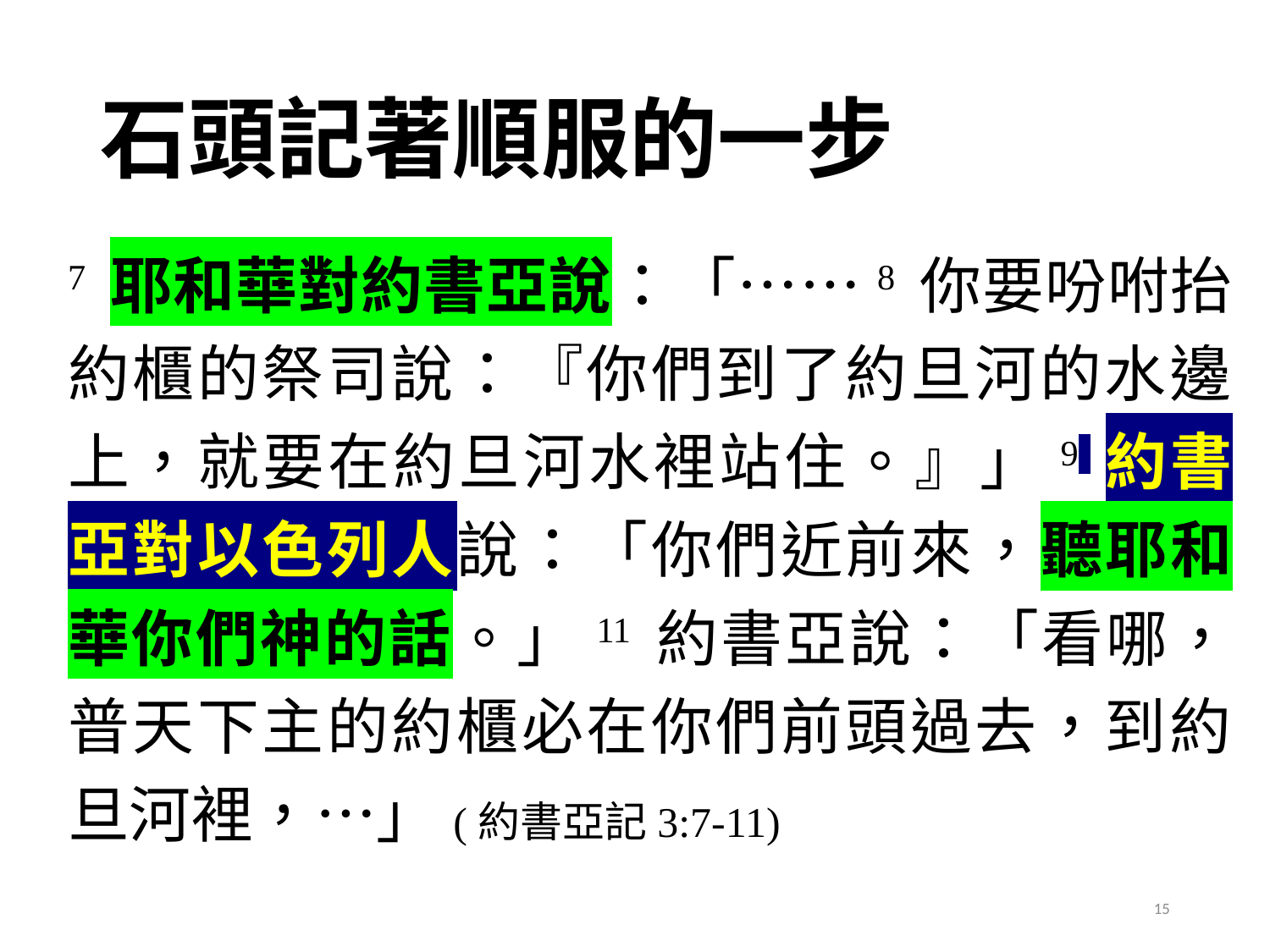

# 石頭記著順服的一步
7 耶和華對約書亞說：「……8 你要吩咐抬約櫃的祭司說：『你們到了約旦河的水邊上，就要在約旦河水裡站住。』」9 約書亞對以色列人說：「你們近前來，聽耶和華你們神的話。」11 約書亞說：「看哪，普天下主的約櫃必在你們前頭過去，到約旦河裡，…」(約書亞記3:7-11)
15